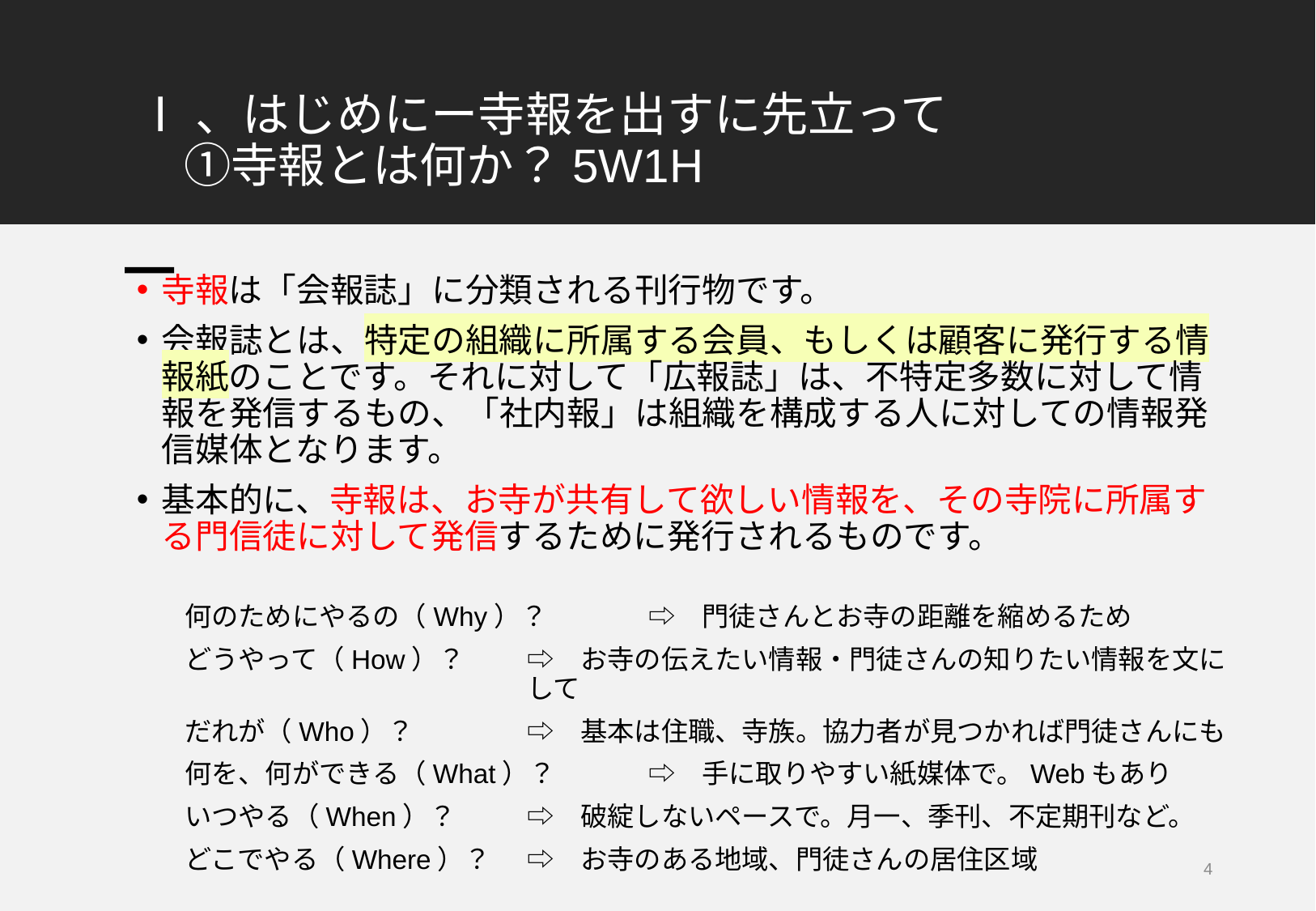

# Ⅰ、はじめにー寺報を出すに先立って 　①寺報とは何か？5W1H

寺報は「会報誌」に分類される刊行物です。
会報誌とは、特定の組織に所属する会員、もしくは顧客に発行する情報紙のことです。それに対して「広報誌」は、不特定多数に対して情報を発信するもの、「社内報」は組織を構成する人に対しての情報発信媒体となります。
基本的に、寺報は、お寺が共有して欲しい情報を、その寺院に所属する門信徒に対して発信するために発行されるものです。

何のためにやるの（Why）？	⇨　門徒さんとお寺の距離を縮めるため
どうやって（How）？	⇨　お寺の伝えたい情報・門徒さんの知りたい情報を文にして
だれが（Who）？	⇨　基本は住職、寺族。協力者が見つかれば門徒さんにも
何を、何ができる（What）？	⇨　手に取りやすい紙媒体で。Webもあり
いつやる（When）？	⇨　破綻しないペースで。月一、季刊、不定期刊など。
どこでやる（Where）？	⇨　お寺のある地域、門徒さんの居住区域

4